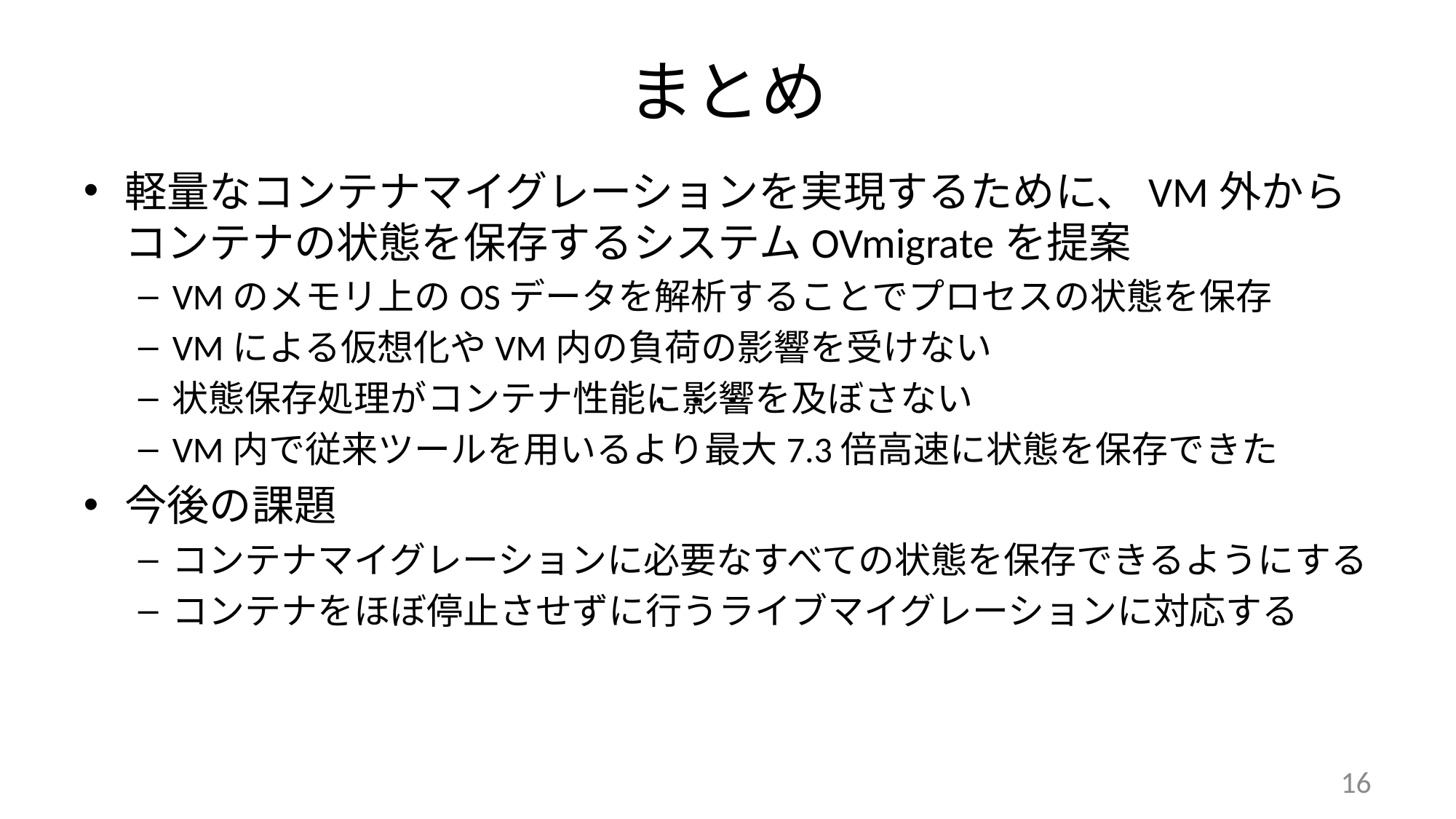

# まとめ
軽量なコンテナマイグレーションを実現するために、VM外からコンテナの状態を保存するシステムOVmigrateを提案
VMのメモリ上のOSデータを解析することでプロセスの状態を保存
VMによる仮想化やVM内の負荷の影響を受けない
状態保存処理がコンテナ性能に影響を及ぼさない
VM内で従来ツールを用いるより最大7.3倍高速に状態を保存できた
今後の課題
コンテナマイグレーションに必要なすべての状態を保存できるようにする
コンテナをほぼ停止させずに行うライブマイグレーションに対応する
・・・
16